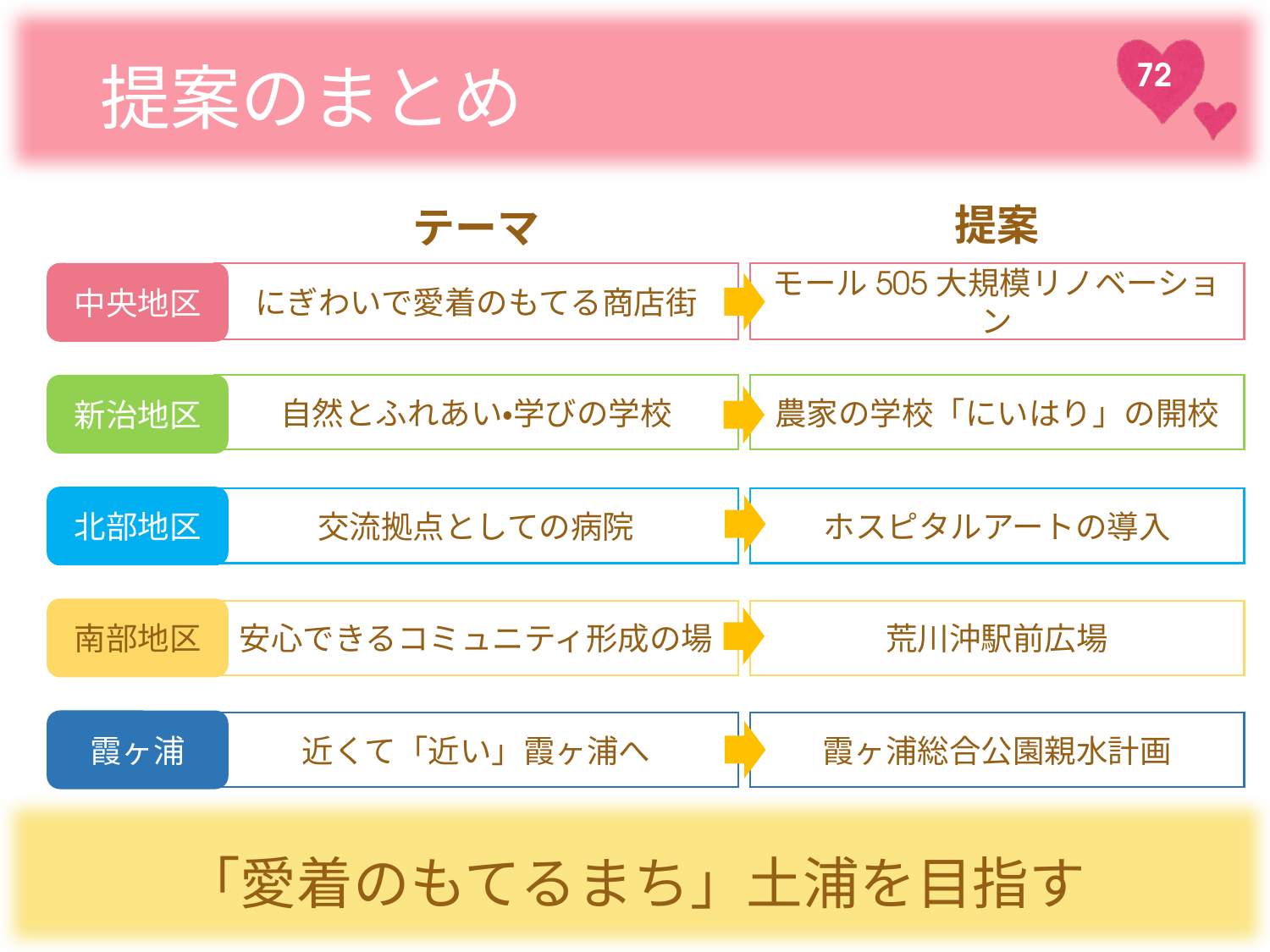

# 提案のまとめ
提案
テーマ
中央地区
にぎわいで愛着のもてる商店街
モール505大規模リノベーション

自然とふれあい・学びの学校
農家の学校「にいはり」の開校
新治地区

北部地区
交流拠点としての病院
ホスピタルアートの導入

南部地区
安心できるコミュニティ形成の場
荒川沖駅前広場

霞ヶ浦
近くて「近い」霞ヶ浦へ
霞ヶ浦総合公園親水計画

「愛着のもてるまち」土浦を目指す